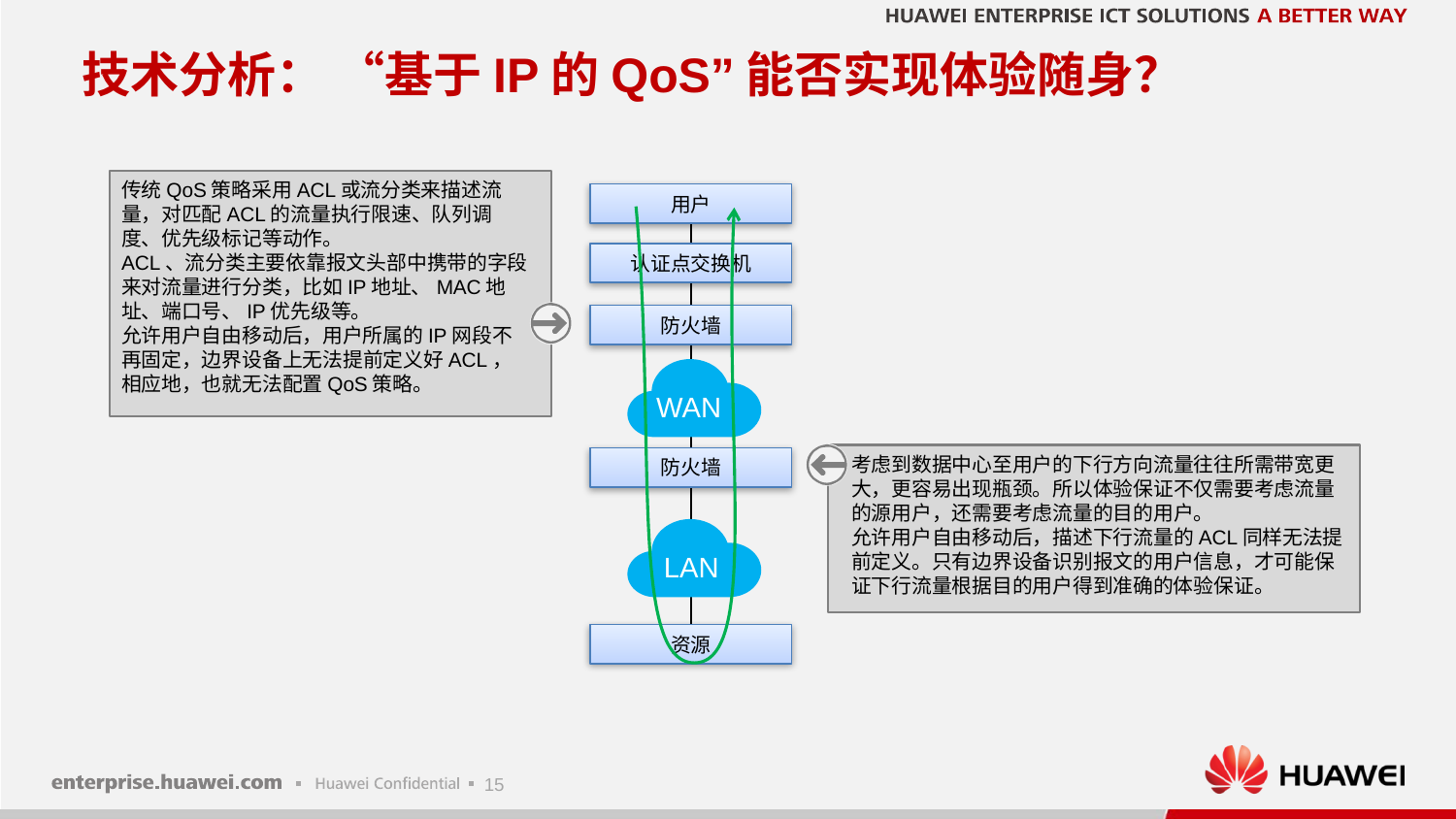

# 技术分析： “基于IP的QoS”能否实现体验随身？
传统QoS策略采用ACL或流分类来描述流量，对匹配ACL的流量执行限速、队列调度、优先级标记等动作。
ACL、流分类主要依靠报文头部中携带的字段来对流量进行分类，比如IP地址、MAC地址、端口号、IP优先级等。
允许用户自由移动后，用户所属的IP网段不再固定，边界设备上无法提前定义好ACL，相应地，也就无法配置QoS策略。

用户

认证点交换机
防火墙

WAN

考虑到数据中心至用户的下行方向流量往往所需带宽更大，更容易出现瓶颈。所以体验保证不仅需要考虑流量的源用户，还需要考虑流量的目的用户。
允许用户自由移动后，描述下行流量的ACL同样无法提前定义。只有边界设备识别报文的用户信息，才可能保证下行流量根据目的用户得到准确的体验保证。
防火墙

LAN
资源